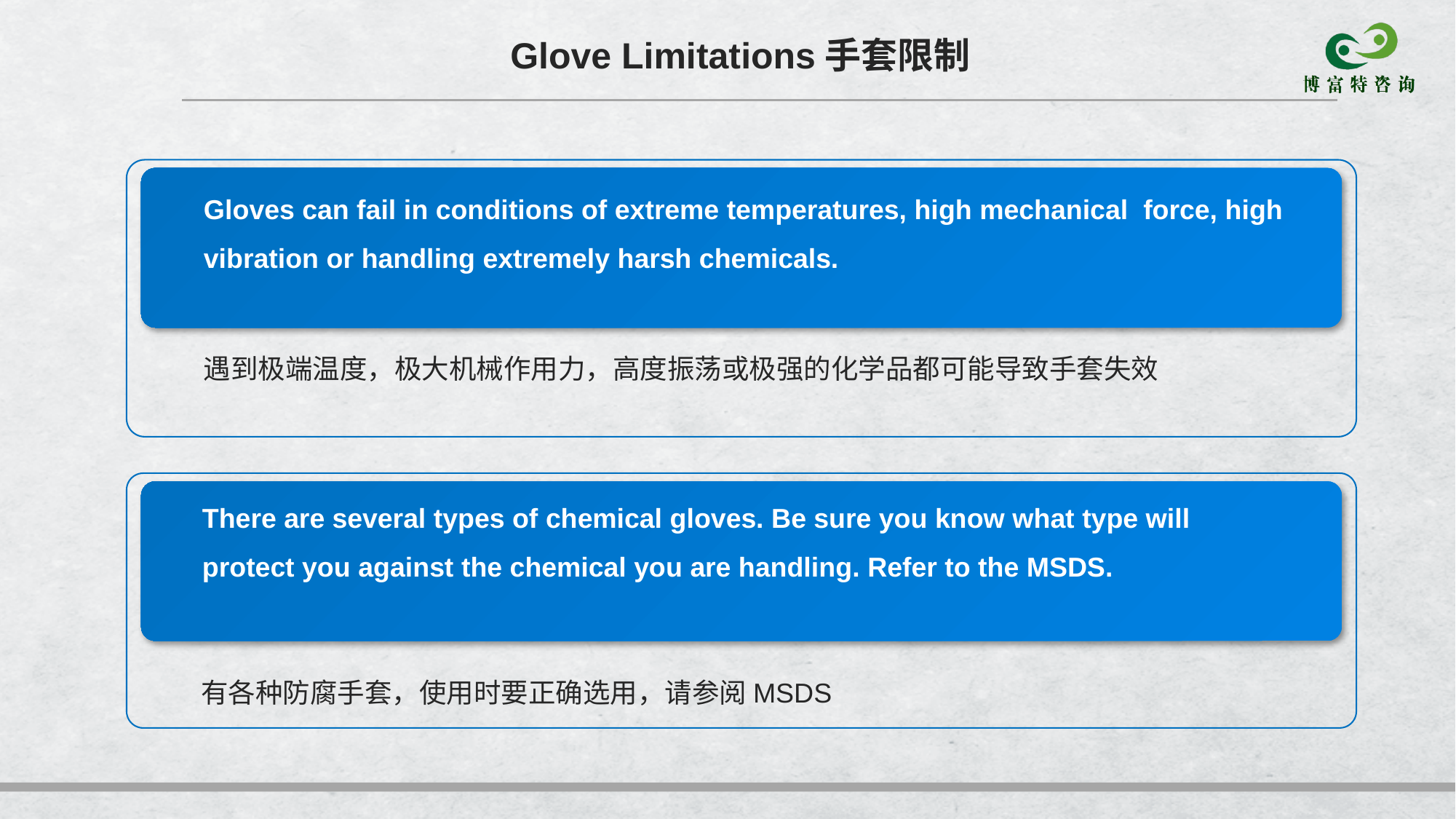

Glove Limitations手套限制

Gloves can fail in conditions of extreme temperatures, high mechanical  force, high vibration or handling extremely harsh chemicals.
遇到极端温度，极大机械作用力，高度振荡或极强的化学品都可能导致手套失效

There are several types of chemical gloves. Be sure you know what type will protect you against the chemical you are handling. Refer to the MSDS.

有各种防腐手套，使用时要正确选用，请参阅MSDS